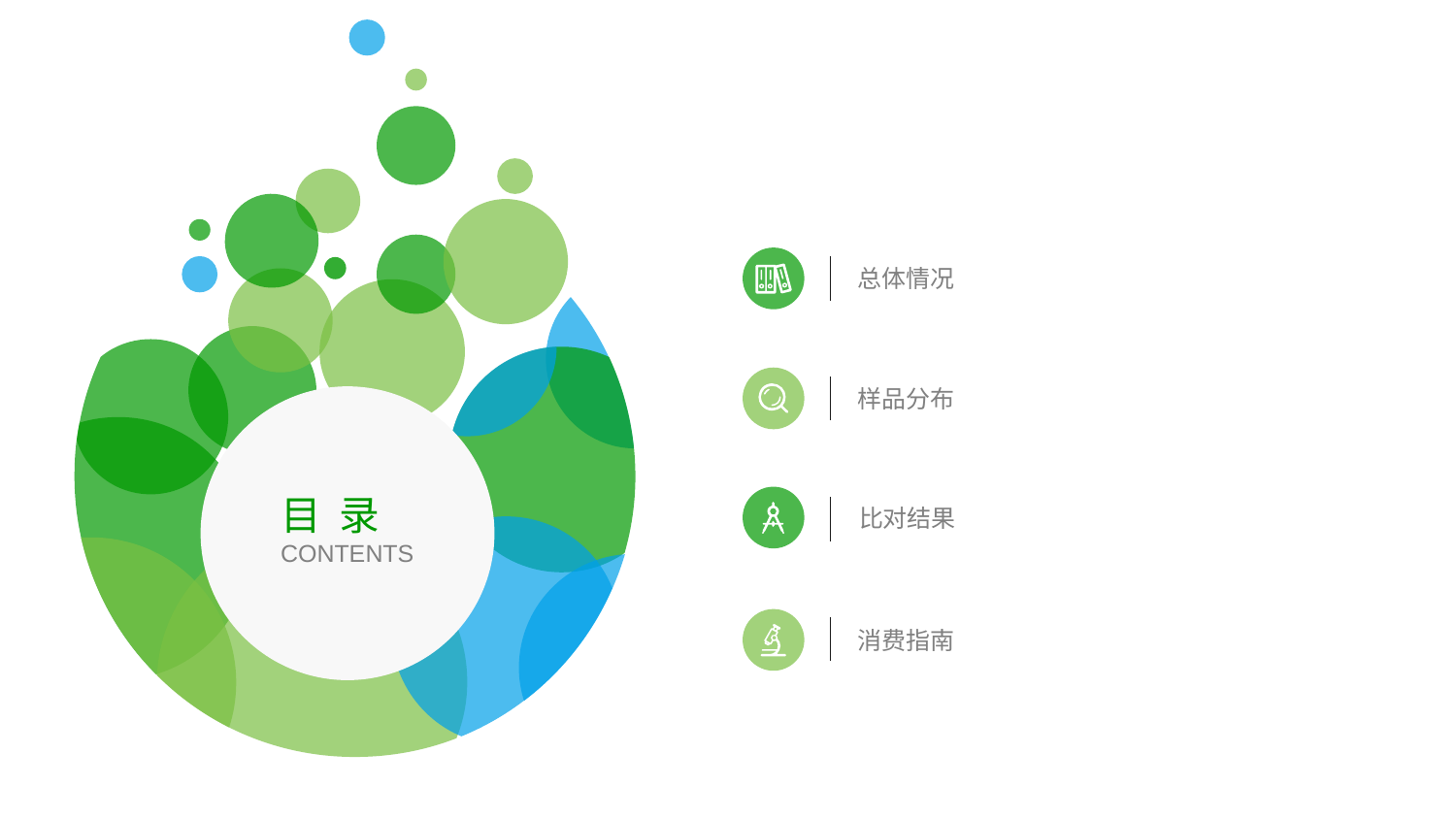

总体情况

样品分布

目  录
CONTENTS
比对结果

消费指南